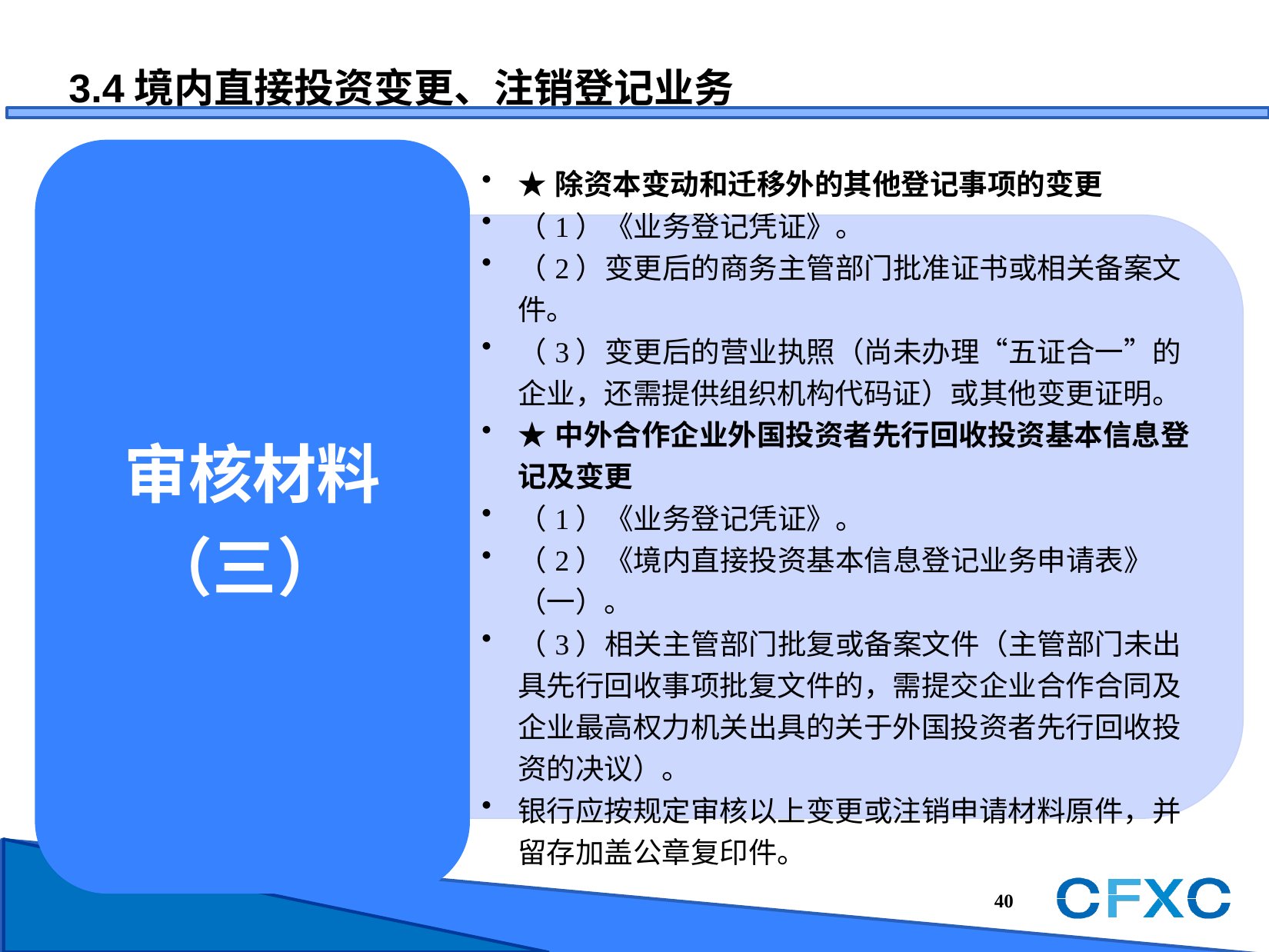

3.4境内直接投资变更、注销登记业务
审核材料（三）
银行应按规定审核以上变更或注销申请材料原件，并留存加盖公章复印件。
★除资本变动和迁移外的其他登记事项的变更
（1）《业务登记凭证》。
（2）变更后的商务主管部门批准证书或相关备案文件。
（3）变更后的营业执照（尚未办理“五证合一”的企业，还需提供组织机构代码证）或其他变更证明。
★中外合作企业外国投资者先行回收投资基本信息登记及变更
（1）《业务登记凭证》。
（2）《境内直接投资基本信息登记业务申请表》（一）。
（3）相关主管部门批复或备案文件（主管部门未出具先行回收事项批复文件的，需提交企业合作合同及企业最高权力机关出具的关于外国投资者先行回收投资的决议）。
40